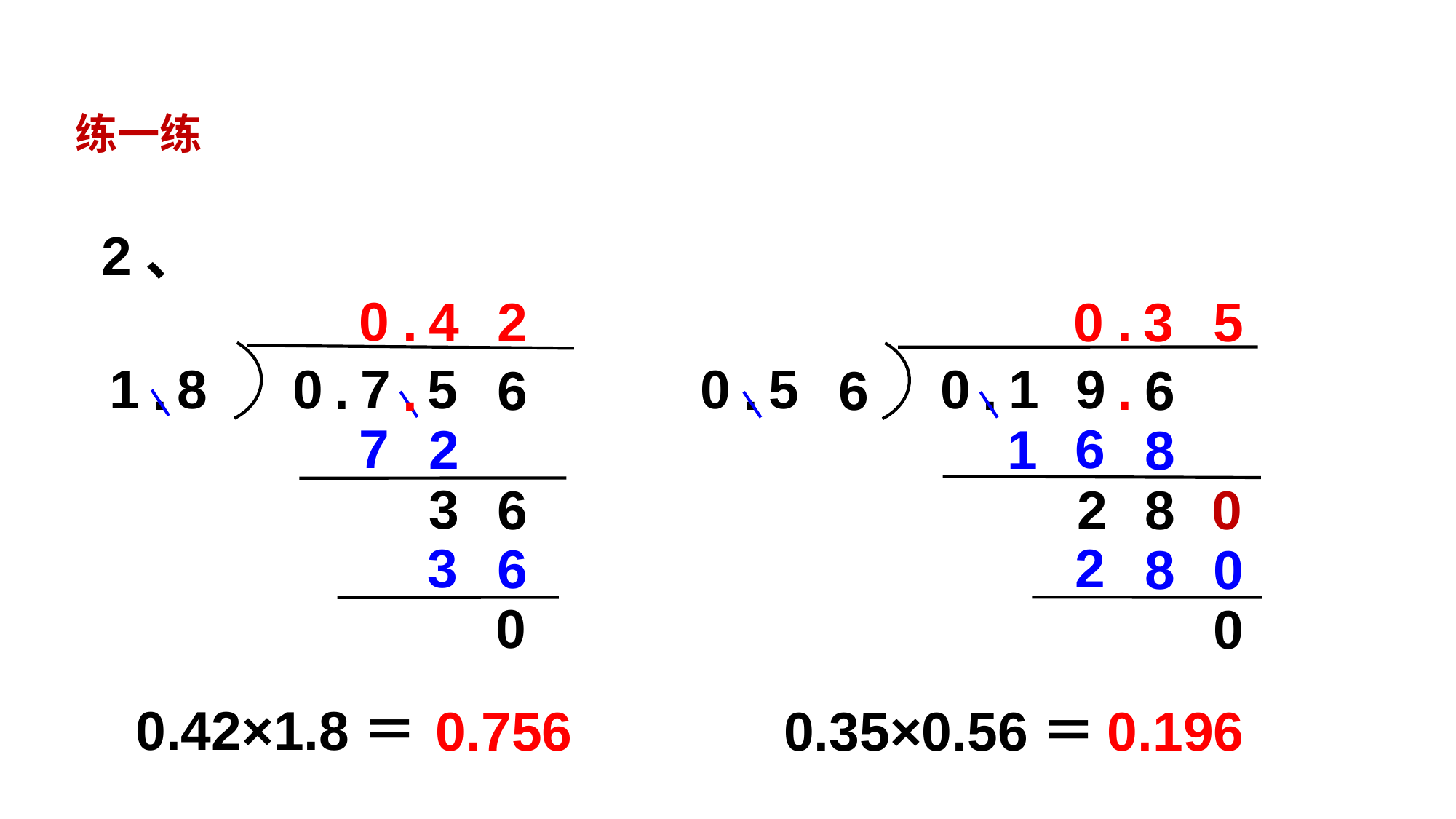

练一练
2、
0
.
4
2
0
5
.
3

1
8
0
7
5
0
5
0
1
9
.
.
6
6
.
.
.
6
.
7
6
2
1
8
3
6
2
0
8
3
2
6
8
0
0
0
0.42×1.8＝
0.756
0.35×0.56＝
0.196